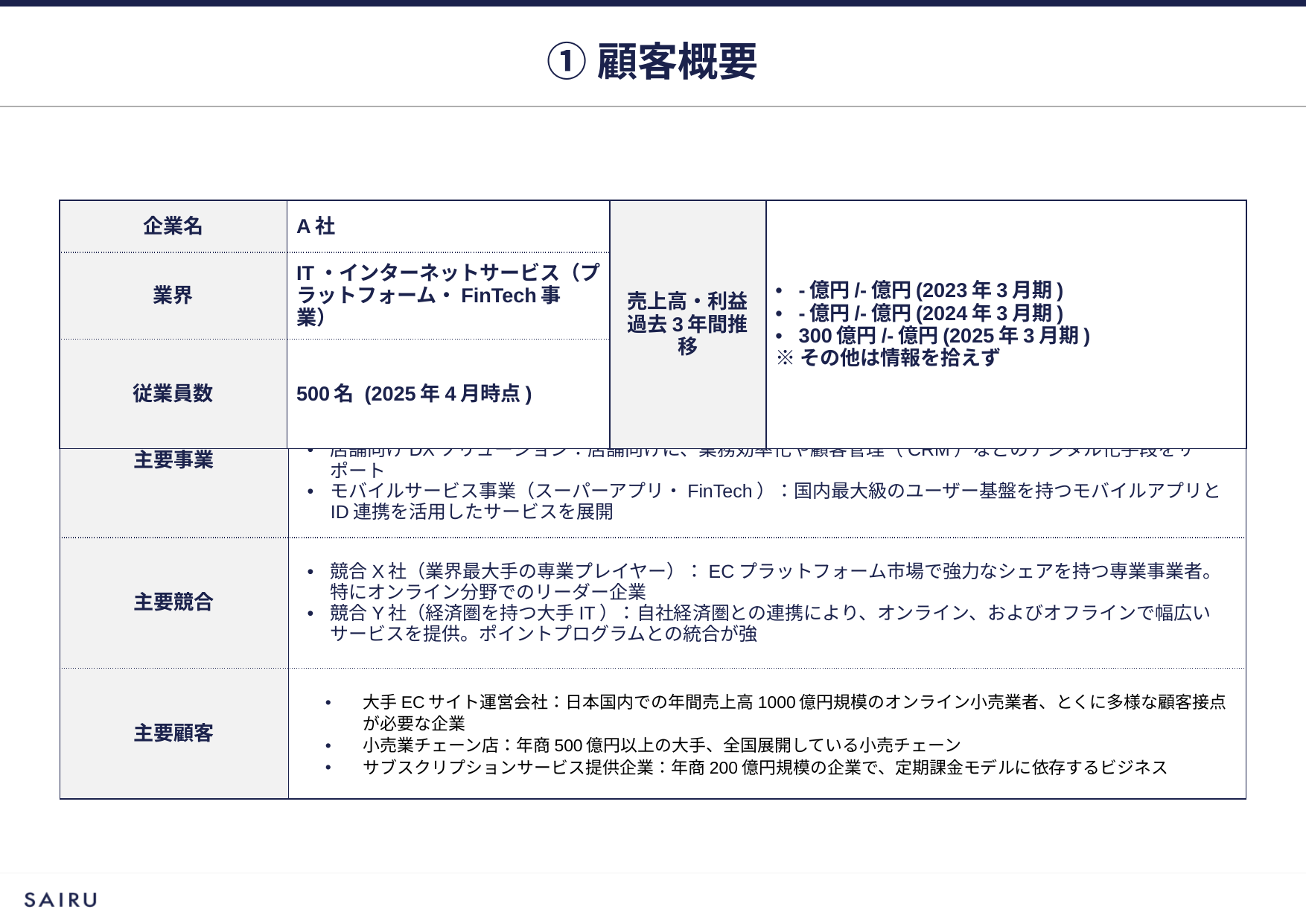

①顧客概要
| 企業名 | A社 | 売上高・利益 過去3年間推移 | -億円/-億円(2023年3月期) -億円/-億円(2024年3月期) 300億円/-億円(2025年3月期) ※その他は情報を拾えず |
| --- | --- | --- | --- |
| 業界 | IT・インターネットサービス（プラットフォーム・FinTech事業） |  |  |
| 従業員数 | 500名 (2025年4月時点) |  |  |

| 主要事業 | オンラインプラットフォーム事業：クレジットカード、ID連携などの多様な課金・決済手段を含む統合プラットフォームの提供 店舗向けDXソリューション：店舗向けに、業務効率化や顧客管理（CRM）などのデジタル化手段をサポート モバイルサービス事業（スーパーアプリ・FinTech）：国内最大級のユーザー基盤を持つモバイルアプリとID連携を活用したサービスを展開 |
| --- | --- |
| 主要競合 | 競合X社（業界最大手の専業プレイヤー）：ECプラットフォーム市場で強力なシェアを持つ専業事業者。特にオンライン分野でのリーダー企業 競合Y社（経済圏を持つ大手IT）：自社経済圏との連携により、オンライン、およびオフラインで幅広いサービスを提供。ポイントプログラムとの統合が強 |
| 主要顧客 | 大手ECサイト運営会社：日本国内での年間売上高1000億円規模のオンライン小売業者、とくに多様な顧客接点が必要な企業 小売業チェーン店：年商500億円以上の大手、全国展開している小売チェーン サブスクリプションサービス提供企業：年商200億円規模の企業で、定期課金モデルに依存するビジネス |